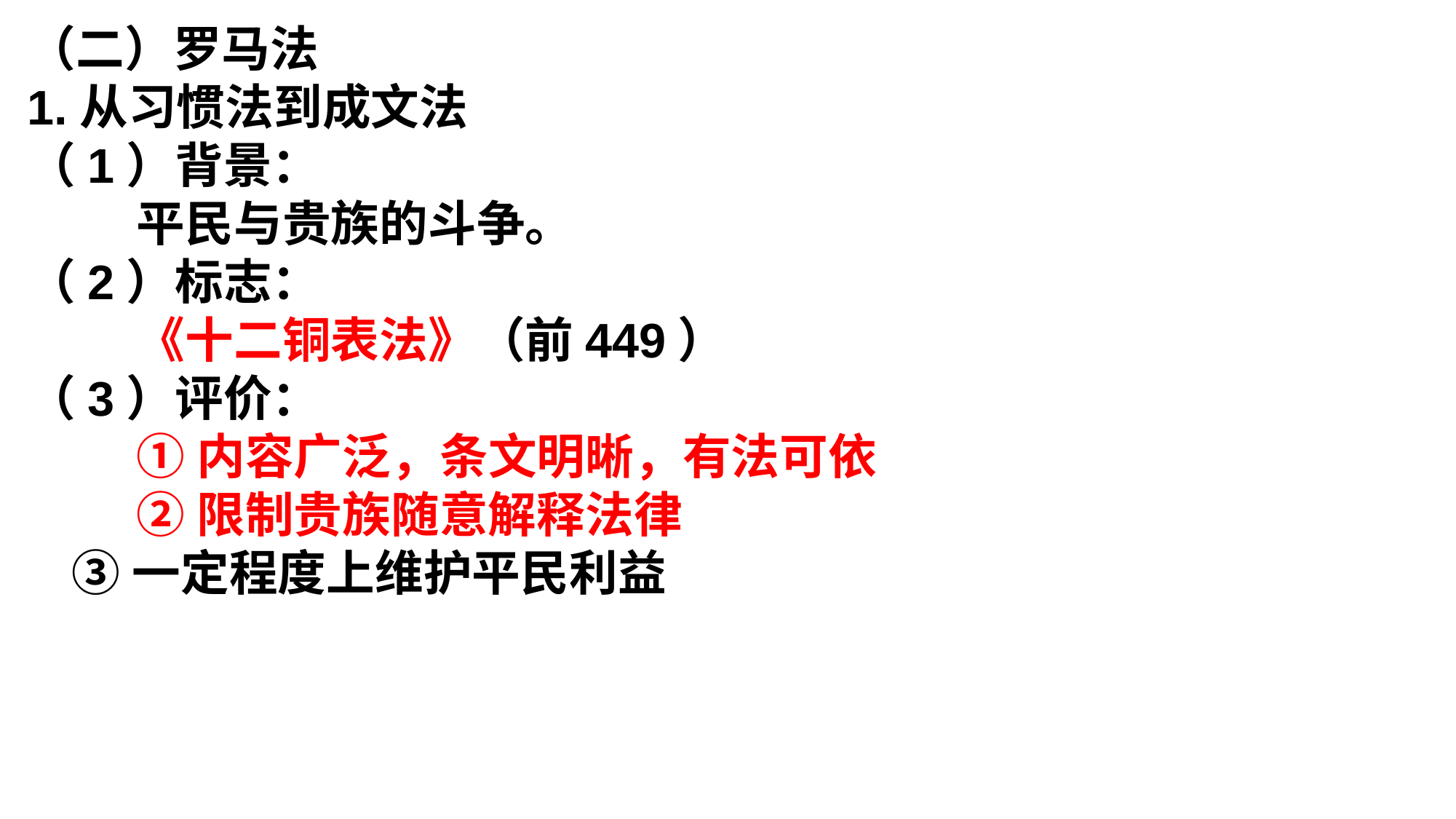

（二）罗马法
1.从习惯法到成文法
（1）背景：
	平民与贵族的斗争。
（2）标志：
	《十二铜表法》（前449）
（3）评价：
	①内容广泛，条文明晰，有法可依
	②限制贵族随意解释法律
    ③一定程度上维护平民利益